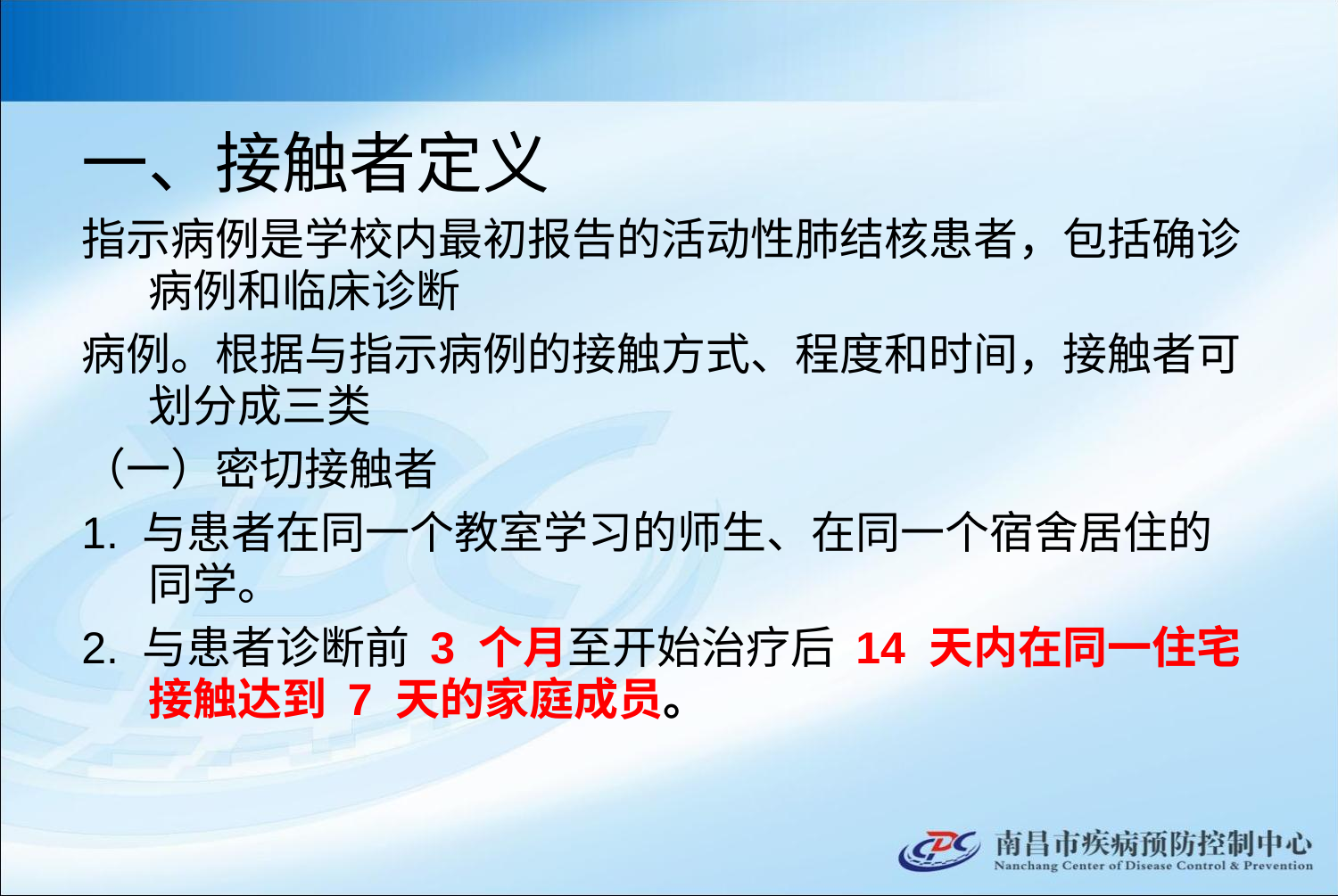

#

一、接触者定义
指示病例是学校内最初报告的活动性肺结核患者，包括确诊病例和临床诊断
病例。根据与指示病例的接触方式、程度和时间，接触者可划分成三类
（一）密切接触者
1. 与患者在同一个教室学习的师生、在同一个宿舍居住的同学。
2. 与患者诊断前 3 个月至开始治疗后 14 天内在同一住宅接触达到 7 天的家庭成员。